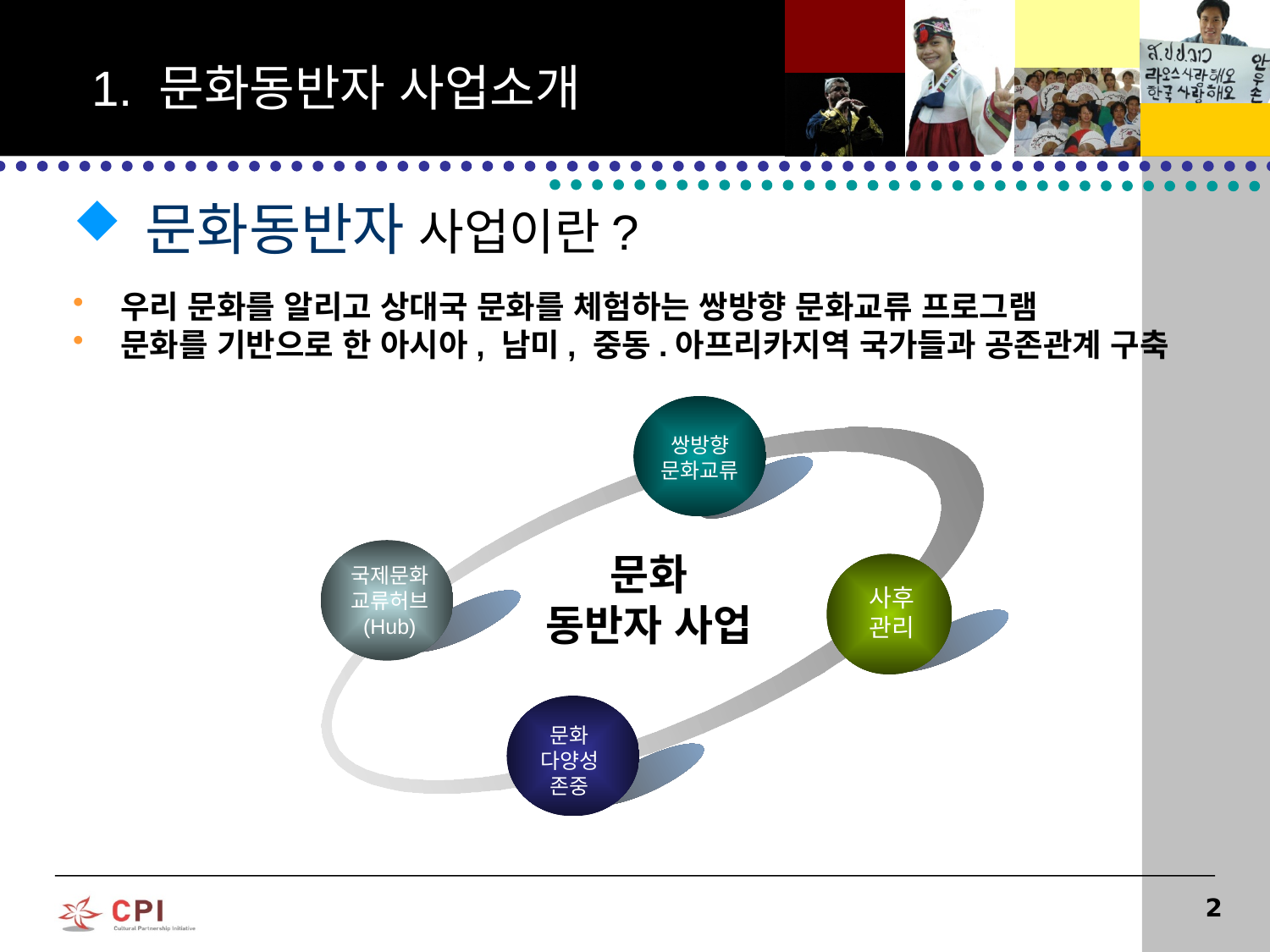

1. 문화동반자 사업소개
 문화동반자 사업이란?

우리 문화를 알리고 상대국 문화를 체험하는 쌍방향 문화교류 프로그램
문화를 기반으로 한 아시아, 남미, 중동.아프리카지역 국가들과 공존관계 구축

쌍방향
문화교류

문화
동반자 사업

국제문화
교류허브
(Hub)
사후
관리

문화
다양성
존중

2